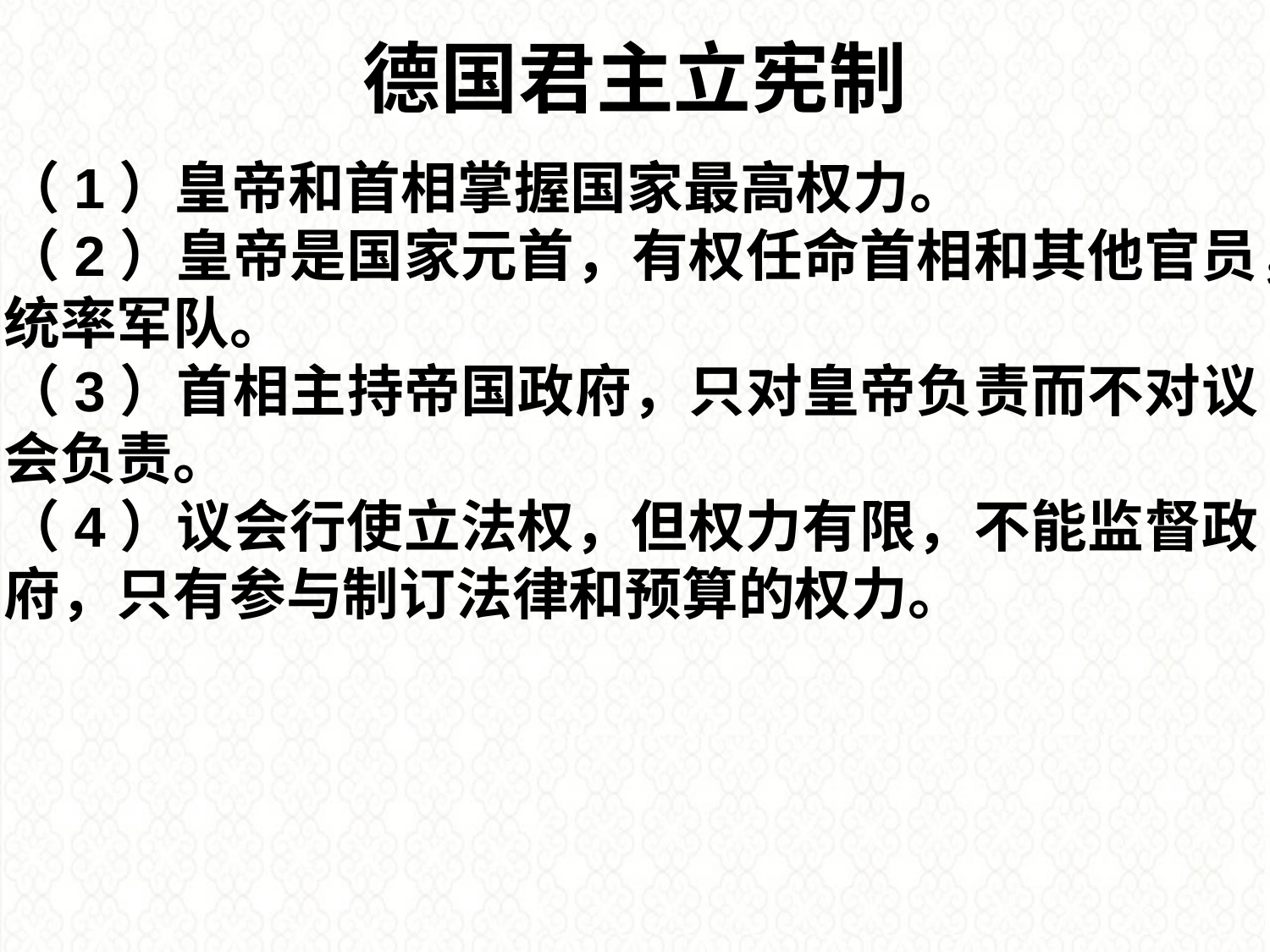

# 德国君主立宪制

（1）皇帝和首相掌握国家最高权力。
（2）皇帝是国家元首，有权任命首相和其他官员，统率军队。
（3）首相主持帝国政府，只对皇帝负责而不对议会负责。
（4）议会行使立法权，但权力有限，不能监督政府，只有参与制订法律和预算的权力。